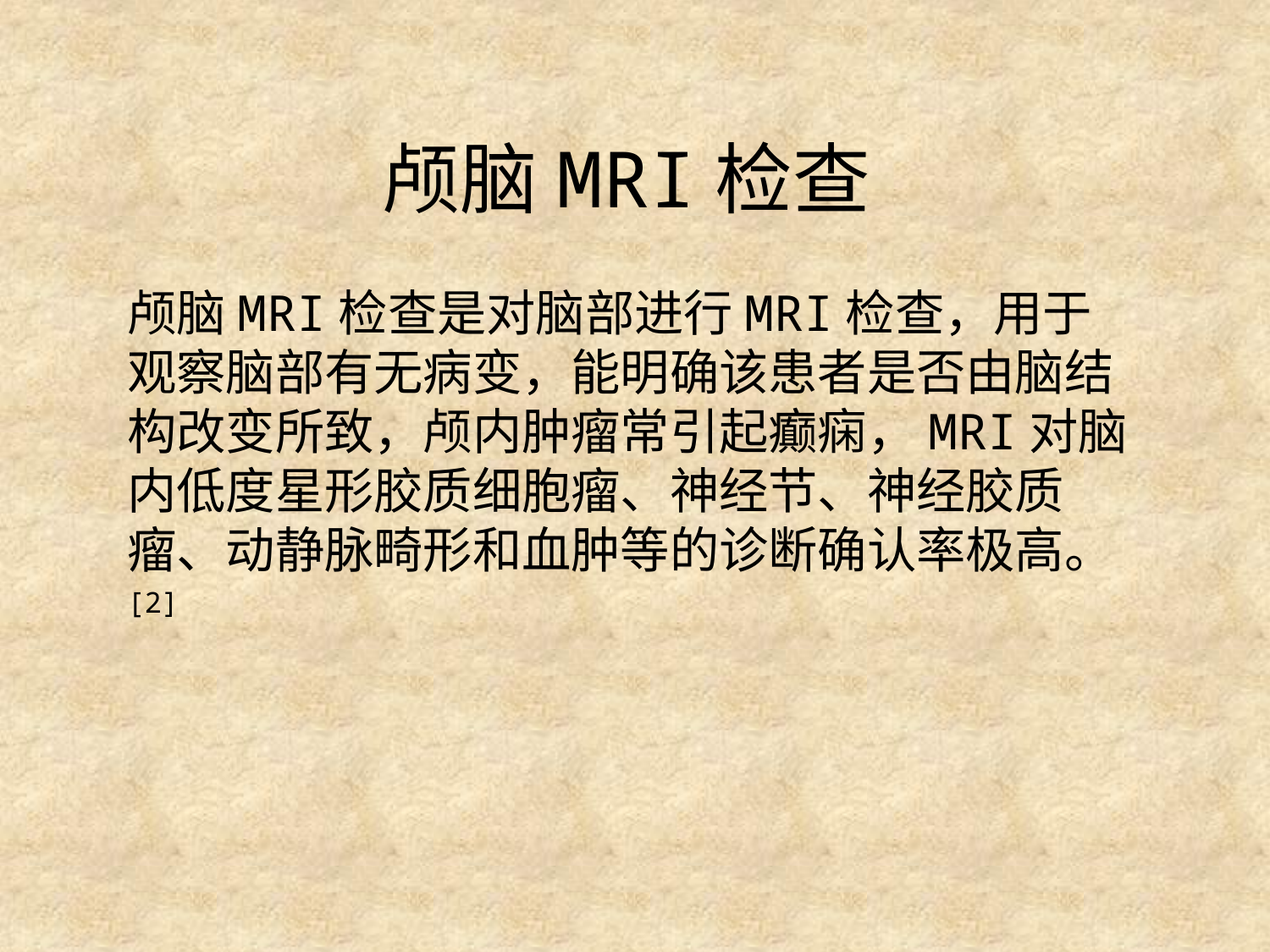

颅脑MRI检查
颅脑MRI检查是对脑部进行MRI检查，用于观察脑部有无病变，能明确该患者是否由脑结构改变所致，颅内肿瘤常引起癫痫，MRI对脑内低度星形胶质细胞瘤、神经节、神经胶质瘤、动静脉畸形和血肿等的诊断确认率极高。[2]